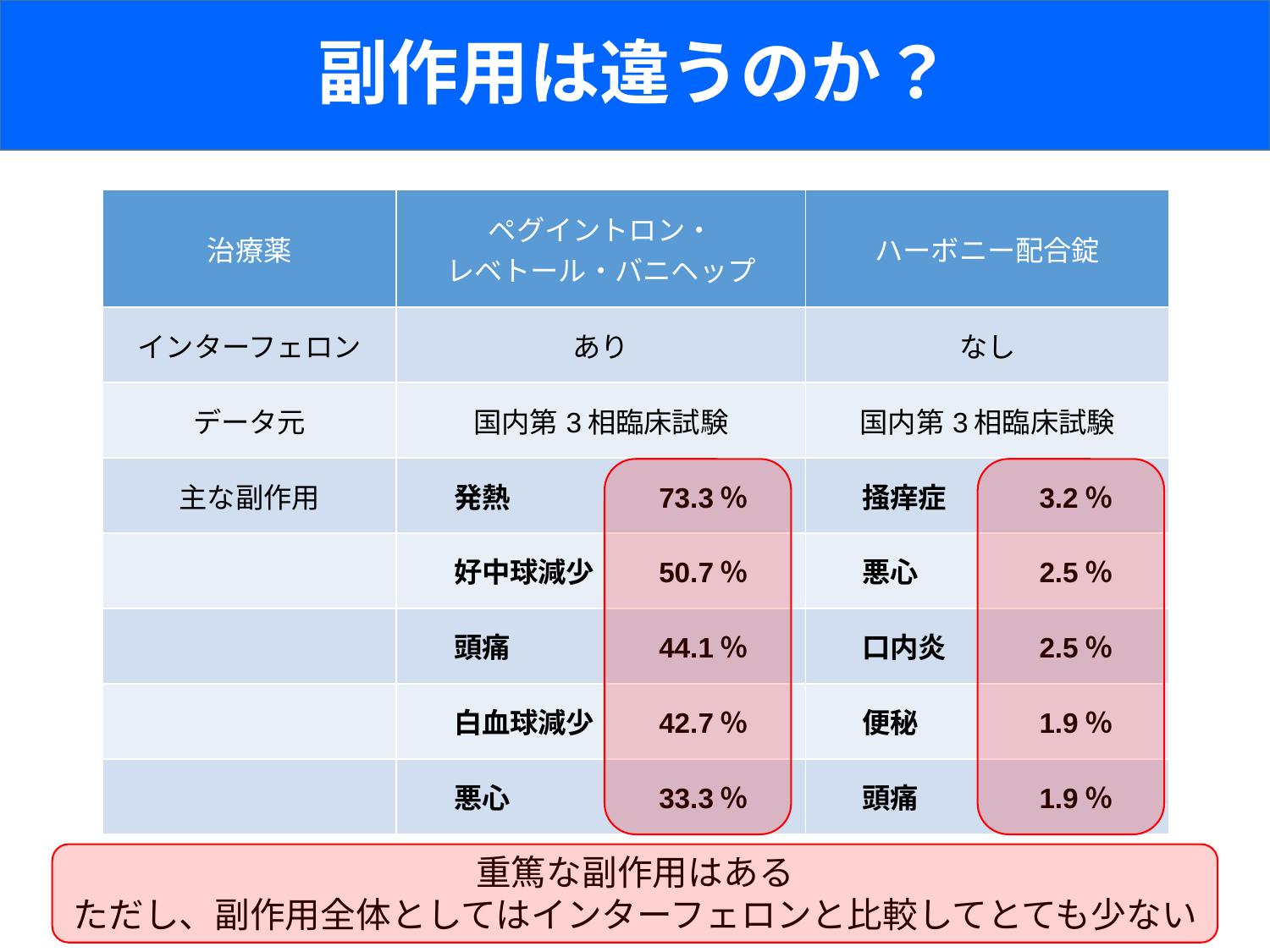

副作用は違うのか？
| 治療薬 | ペグイントロン・ レベトール・バニヘップ | ハーボニー配合錠 |
| --- | --- | --- |
| インターフェロン | あり | なし |
| データ元 | 国内第3相臨床試験 | 国内第3相臨床試験 |
| 主な副作用 | 発熱　　　　　73.3％ | 掻痒症　　　3.2％ |
|  | 好中球減少　　50.7％ | 悪心　　　　2.5％ |
|  | 頭痛　　　　　44.1％ | 口内炎　　　2.5％ |
|  | 白血球減少　　42.7％ | 便秘　　　　1.9％ |
|  | 悪心　　　　　33.3％ | 頭痛　　　　1.9％ |

重篤な副作用はある
ただし、副作用全体としてはインターフェロンと比較してとても少ない